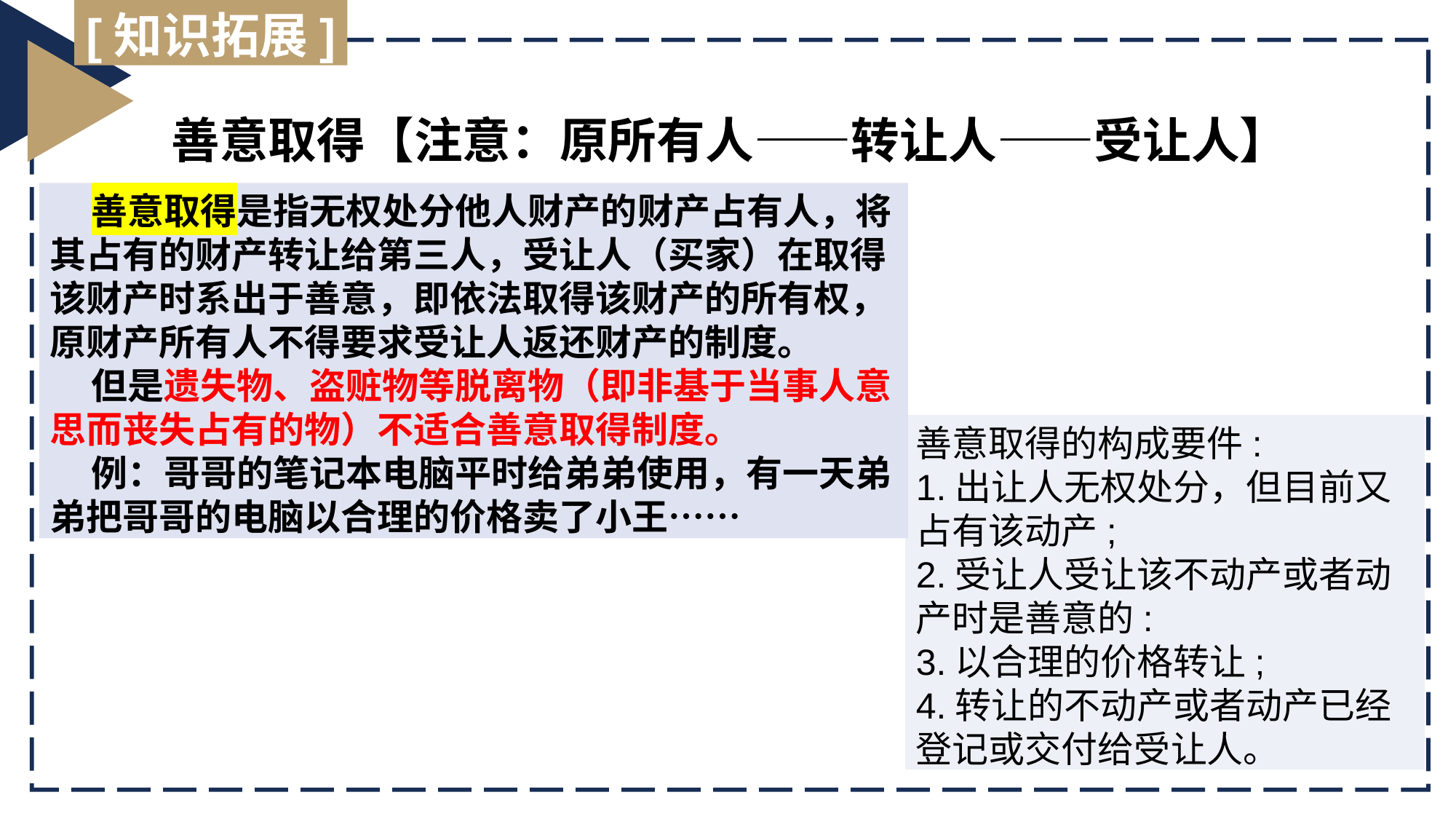

[知识拓展]
善意取得【注意：原所有人——转让人——受让人】
    善意取得是指无权处分他人财产的财产占有人，将其占有的财产转让给第三人，受让人（买家）在取得该财产时系出于善意，即依法取得该财产的所有权，原财产所有人不得要求受让人返还财产的制度。
    但是遗失物、盗赃物等脱离物（即非基于当事人意思而丧失占有的物）不适合善意取得制度。
    例：哥哥的笔记本电脑平时给弟弟使用，有一天弟弟把哥哥的电脑以合理的价格卖了小王……
善意取得的构成要件:
1.出让人无权处分，但目前又占有该动产;
2.受让人受让该不动产或者动产时是善意的:
3.以合理的价格转让;
4.转让的不动产或者动产已经登记或交付给受让人。